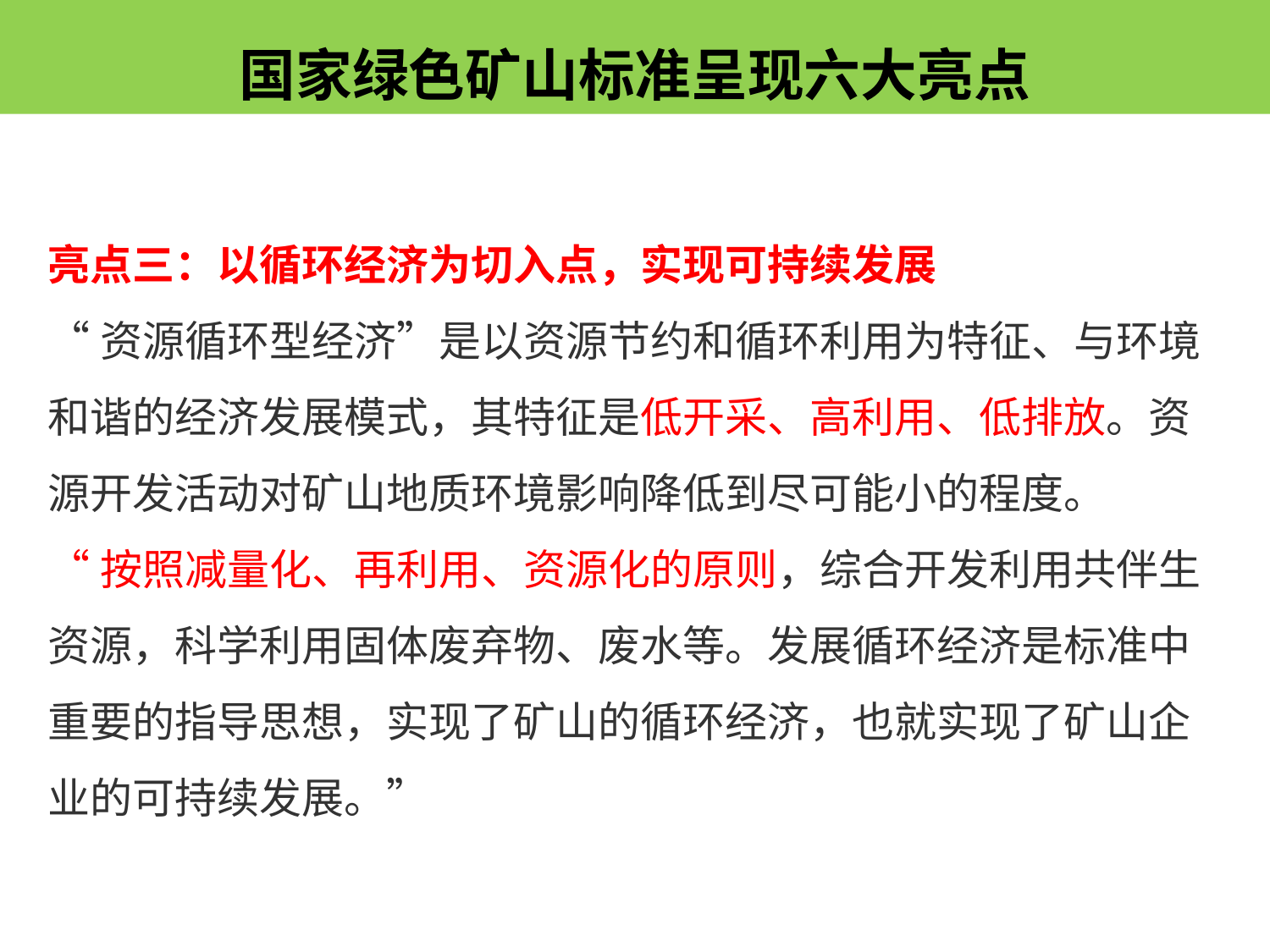

国家绿色矿山标准呈现六大亮点
亮点三：以循环经济为切入点，实现可持续发展
“资源循环型经济”是以资源节约和循环利用为特征、与环境和谐的经济发展模式，其特征是低开采、高利用、低排放。资源开发活动对矿山地质环境影响降低到尽可能小的程度。
“按照减量化、再利用、资源化的原则，综合开发利用共伴生资源，科学利用固体废弃物、废水等。发展循环经济是标准中重要的指导思想，实现了矿山的循环经济，也就实现了矿山企业的可持续发展。”